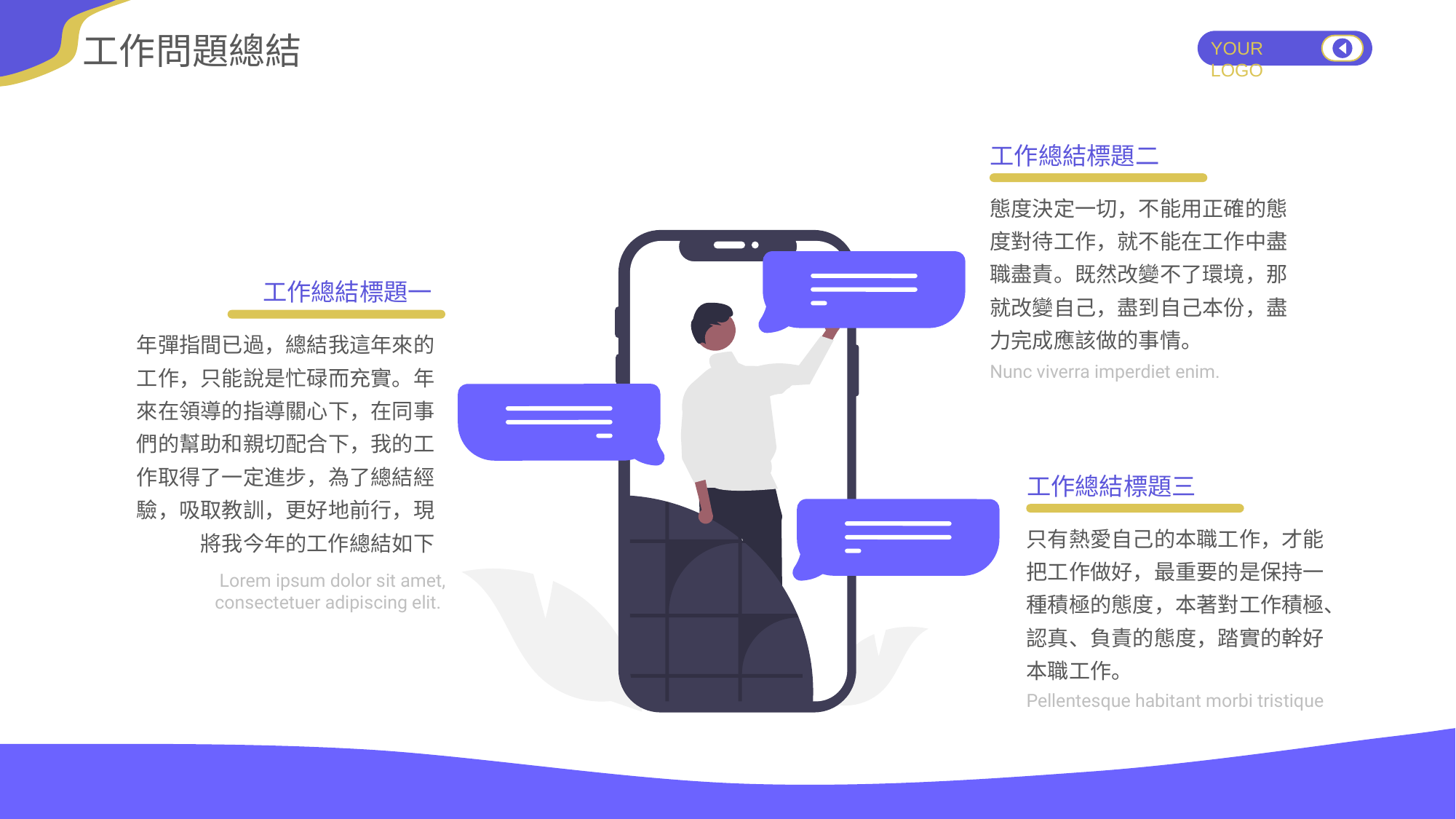

工作問題總結

YOUR LOGO

工作總結標題二

態度決定一切，不能用正確的態度對待工作，就不能在工作中盡職盡責。既然改變不了環境，那就改變自己，盡到自己本份，盡力完成應該做的事情。

工作總結標題一

年彈指間已過，總結我這年來的工作，只能說是忙碌而充實。年來在領導的指導關心下，在同事們的幫助和親切配合下，我的工作取得了一定進步，為了總結經驗，吸取教訓，更好地前行，現將我今年的工作總結如下

Nunc viverra imperdiet enim.

工作總結標題三

只有熱愛自己的本職工作，才能把工作做好，最重要的是保持一種積極的態度，本著對工作積極、認真、負責的態度，踏實的幹好本職工作。

Lorem ipsum dolor sit amet, consectetuer adipiscing elit.

Pellentesque habitant morbi tristique